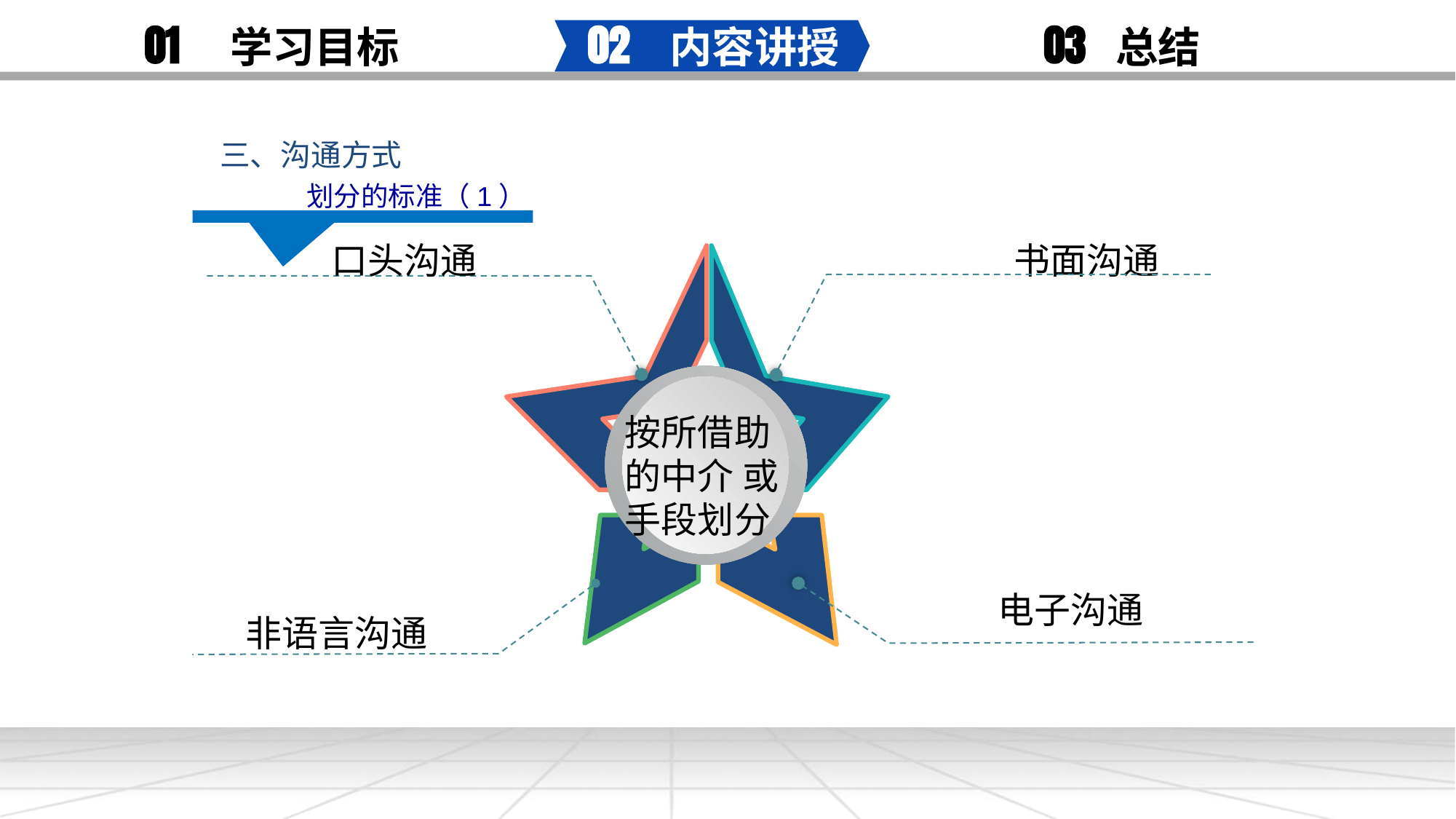

02   内容讲授
03  总结
01    学习目标

三、沟通方式
             划分的标准（1）

口头沟通
书面沟通

按所借助的中介 或手段划分

电子沟通
非语言沟通